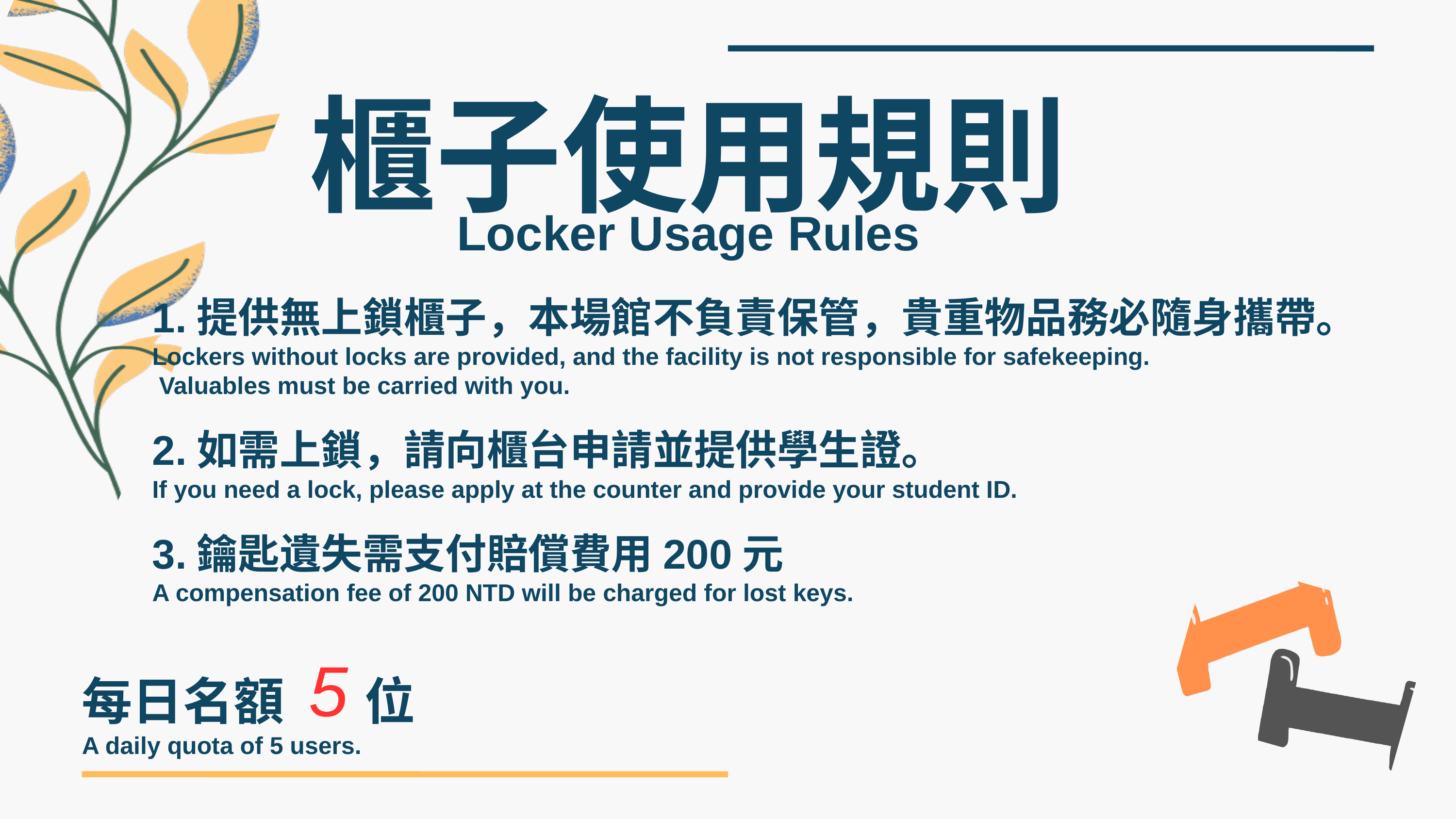

櫃子使用規則
Locker Usage Rules
1.提供無上鎖櫃子，本場館不負責保管，貴重物品務必隨身攜帶。
Lockers without locks are provided, and the facility is not responsible for safekeeping.
 Valuables must be carried with you.
2.如需上鎖，請向櫃台申請並提供學生證。
If you need a lock, please apply at the counter and provide your student ID.
3.鑰匙遺失需支付賠償費用200元
A compensation fee of 200 NTD will be charged for lost keys.

5
每日名額       位
A daily quota of 5 users.